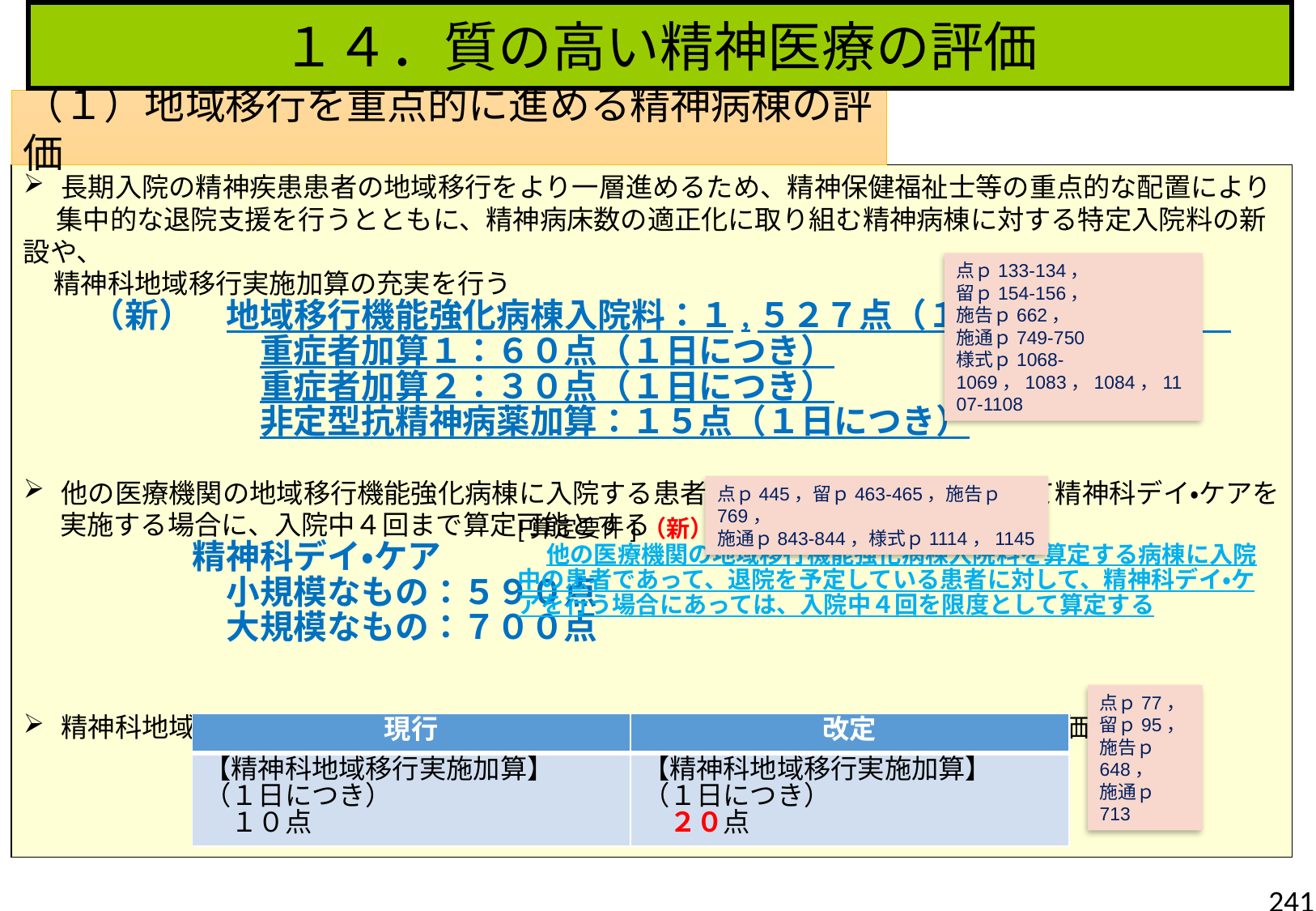

１４．質の高い精神医療の評価
（１）地域移行を重点的に進める精神病棟の評価
長期入院の精神疾患患者の地域移行をより一層進めるため、精神保健福祉士等の重点的な配置により
　 集中的な退院支援を行うとともに、精神病床数の適正化に取り組む精神病棟に対する特定入院料の新設や、
    精神科地域移行実施加算の充実を行う
　　（新）　地域移行機能強化病棟入院料：１,５２７点（１日につき）
　　　　　　　重症者加算１：６０点（１日につき）
　　　　　　　重症者加算２：３０点（１日につき）
　　　　　　　非定型抗精神病薬加算：１５点（１日につき）

他の医療機関の地域移行機能強化病棟に入院する患者に、退院後の受診を見越して精神科デイ・ケアを
     実施する場合に、入院中４回まで算定可能とする
　　　　　精神科デイ・ケア
　　　　　　小規模なもの：５９０点
　　　　　　大規模なもの：７００点

精神科地域移行実施加算（ 5年以上の長期入院患者の退院の評価）の充実に係る評価

点ｐ133-134，
留ｐ154-156，
施告ｐ662，
施通ｐ749-750
様式ｐ1068-1069，1083，1084，1107-1108
点ｐ445，留ｐ463-465，施告ｐ769，
施通ｐ843-844，様式ｐ1114，1145
[算定要件]（新）
　 他の医療機関の地域移行機能強化病棟入院料を算定する病棟に入院中の患者であって、退院を予定している患者に対して、精神科デイ・ケアを行う場合にあっては、入院中４回を限度として算定する
点ｐ77，
留ｐ95，
施告ｐ648，
施通ｐ713
| 現行 | 改定 |
| --- | --- |
| 【精神科地域移行実施加算】 （１日につき）　　　　　　　　　１０点 | 【精神科地域移行実施加算】 （１日につき）　　　　　　　　　２０点 |
241